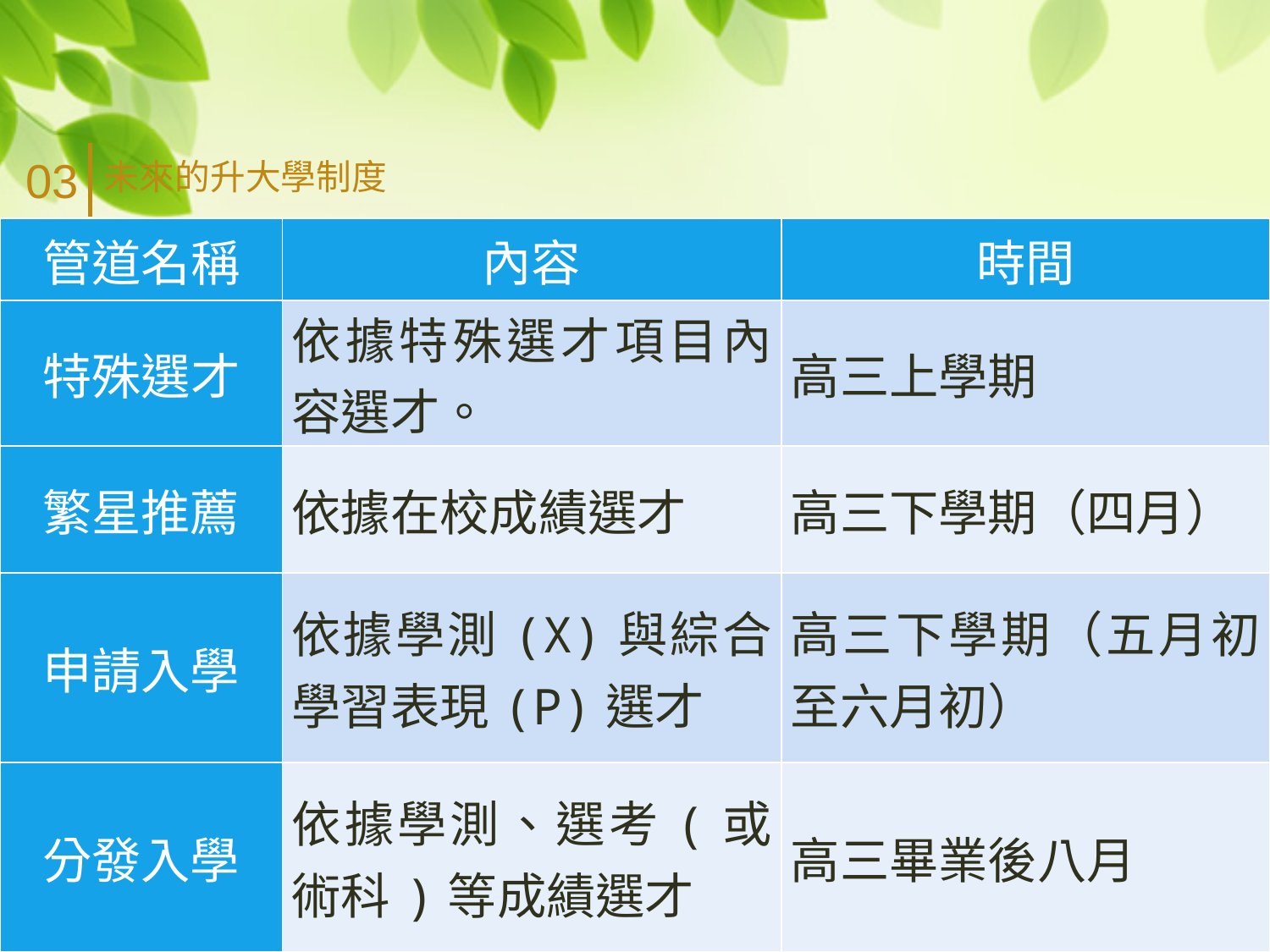

03
未來的升大學制度
| 管道名稱 | 內容 | 時間 |
| --- | --- | --- |
| 特殊選才 | 依據特殊選才項目內容選才。 | 高三上學期 |
| 繁星推薦 | 依據在校成績選才 | 高三下學期（四月） |
| 申請入學 | 依據學測(X)與綜合學習表現(P)選才 | 高三下學期（五月初至六月初） |
| 分發入學 | 依據學測、選考(或術科)等成績選才 | 高三畢業後八月 |